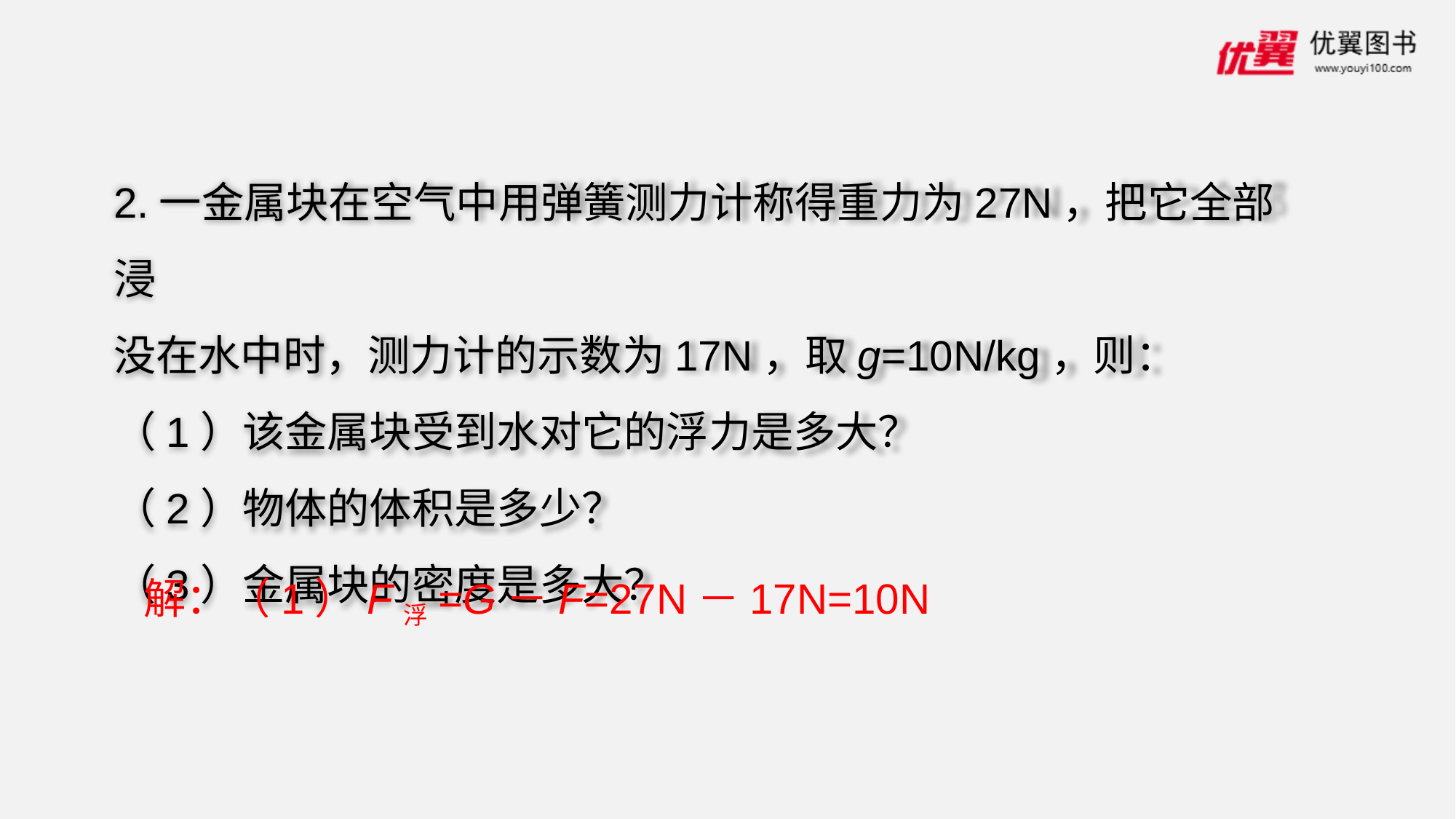

2.一金属块在空气中用弹簧测力计称得重力为27N，把它全部浸
没在水中时，测力计的示数为17N，取g=10N/kg，则：
（1）该金属块受到水对它的浮力是多大？
（2）物体的体积是多少？
（3）金属块的密度是多大？
解：（1）F浮=G－F=27N－17N=10N